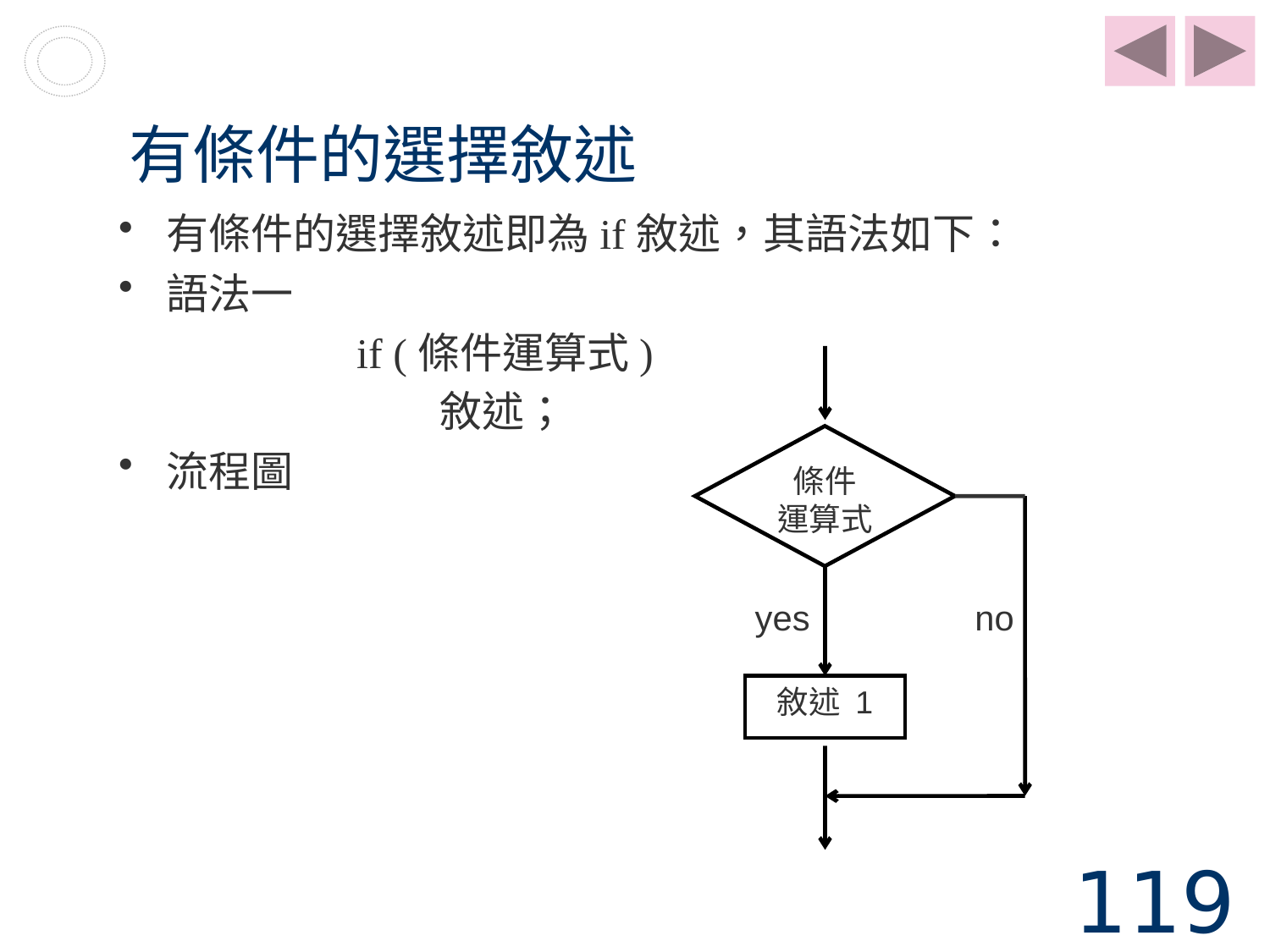

# 有條件的選擇敘述
有條件的選擇敘述即為if敘述，其語法如下：
語法一
	 	      if (條件運算式)
		     	 敘述；
流程圖

條件
運算式

yes
no
敘述 1

119